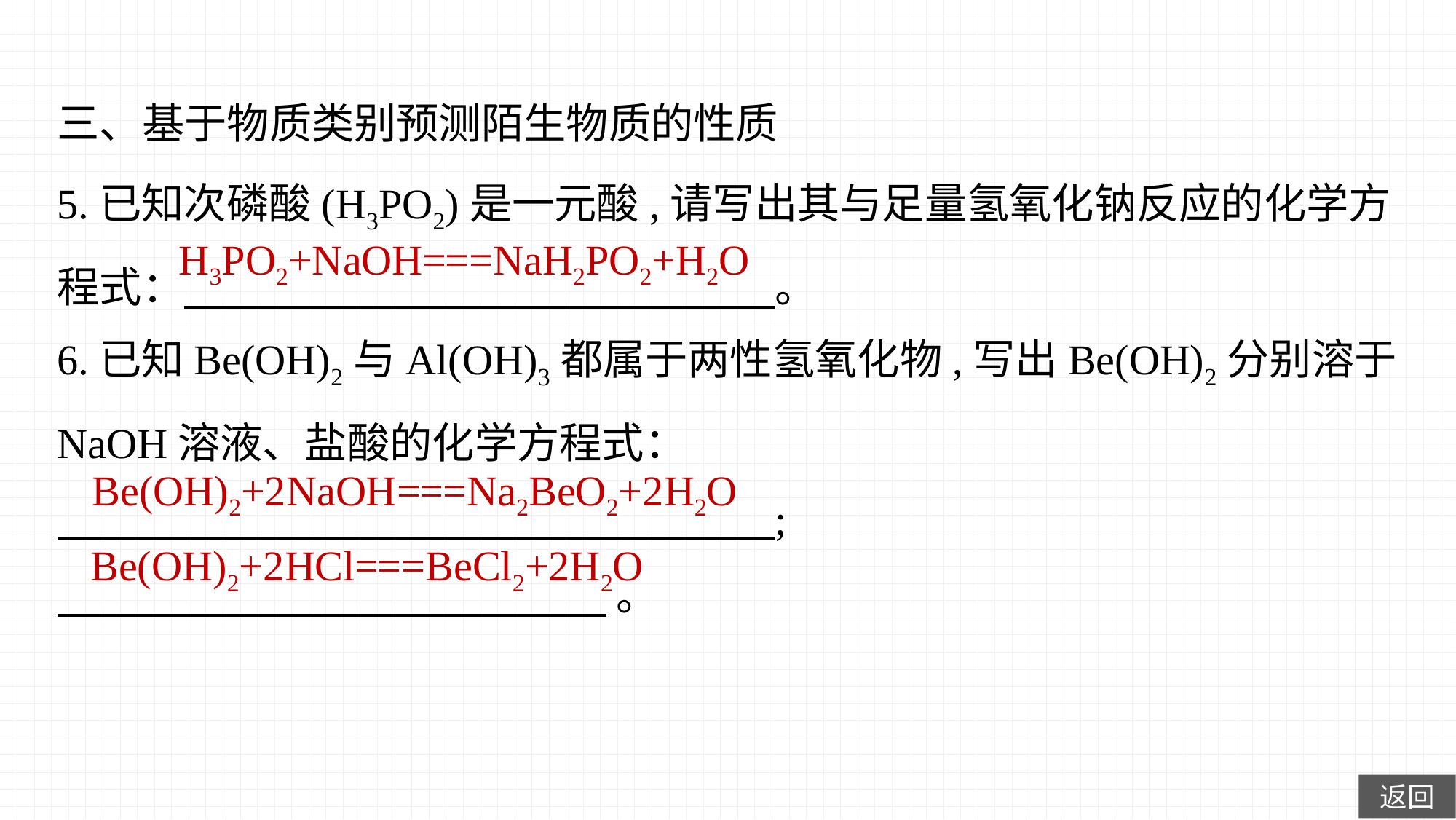

三、基于物质类别预测陌生物质的性质
5.已知次磷酸(H3PO2)是一元酸,请写出其与足量氢氧化钠反应的化学方程式：　　　                                      　  　。
H3PO2+NaOH===NaH2PO2+H2O
6.已知Be(OH)2与Al(OH)3都属于两性氢氧化物,写出Be(OH)2分别溶于NaOH溶液、盐酸的化学方程式：
                                                                    ;
                                                          。
Be(OH)2+2NaOH===Na2BeO2+2H2O
Be(OH)2+2HCl===BeCl2+2H2O
返回